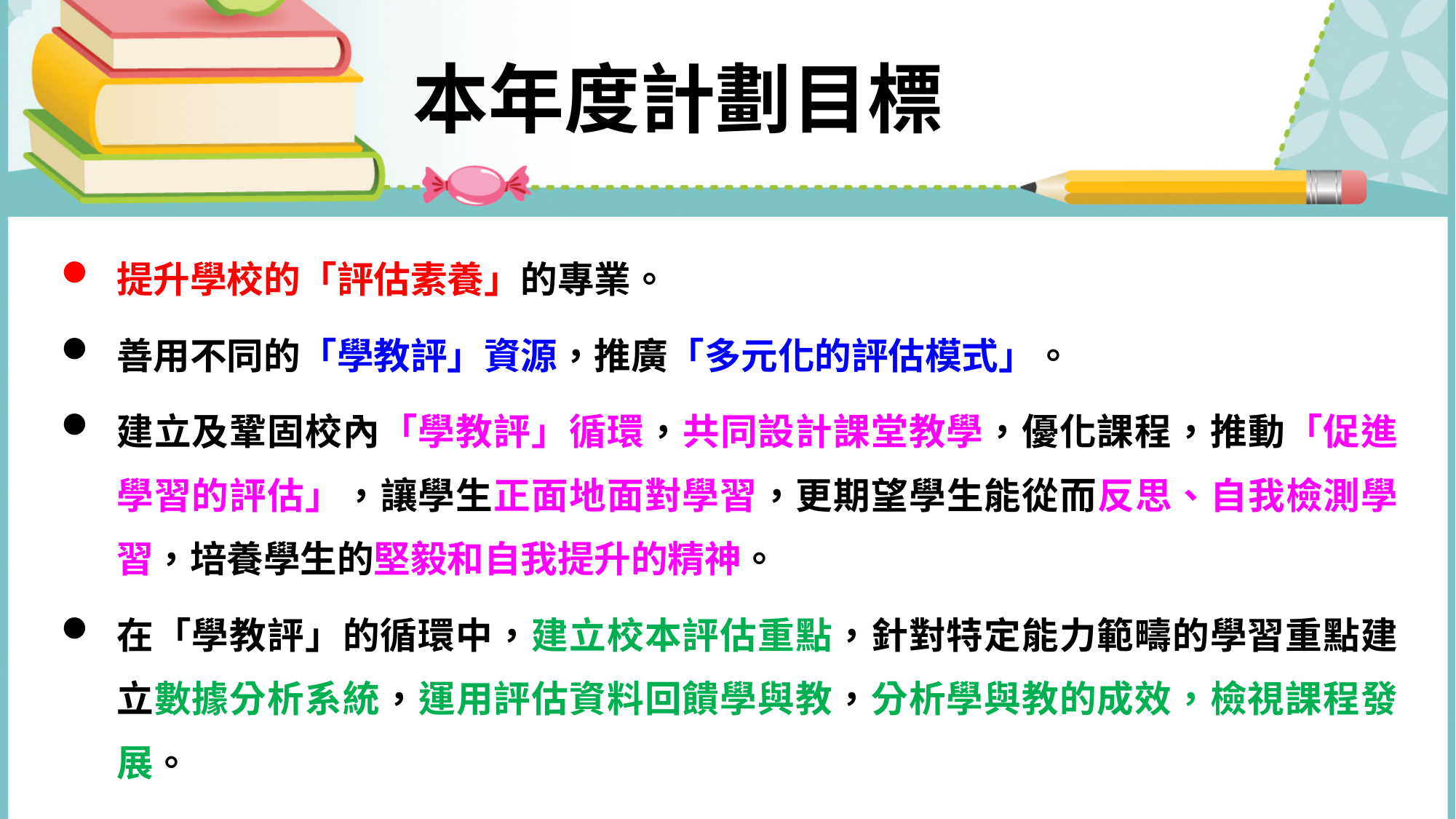

本年度計劃目標
提升學校的「評估素養」的專業。
善用不同的「學教評」資源，推廣「多元化的評估模式」。
建立及鞏固校內「學教評」循環，共同設計課堂教學，優化課程，推動「促進學習的評估」，讓學生正面地面對學習，更期望學生能從而反思、自我檢測學習，培養學生的堅毅和自我提升的精神。
在「學教評」的循環中，建立校本評估重點，針對特定能力範疇的學習重點建立數據分析系統，運用評估資料回饋學與教，分析學與教的成效，檢視課程發展。